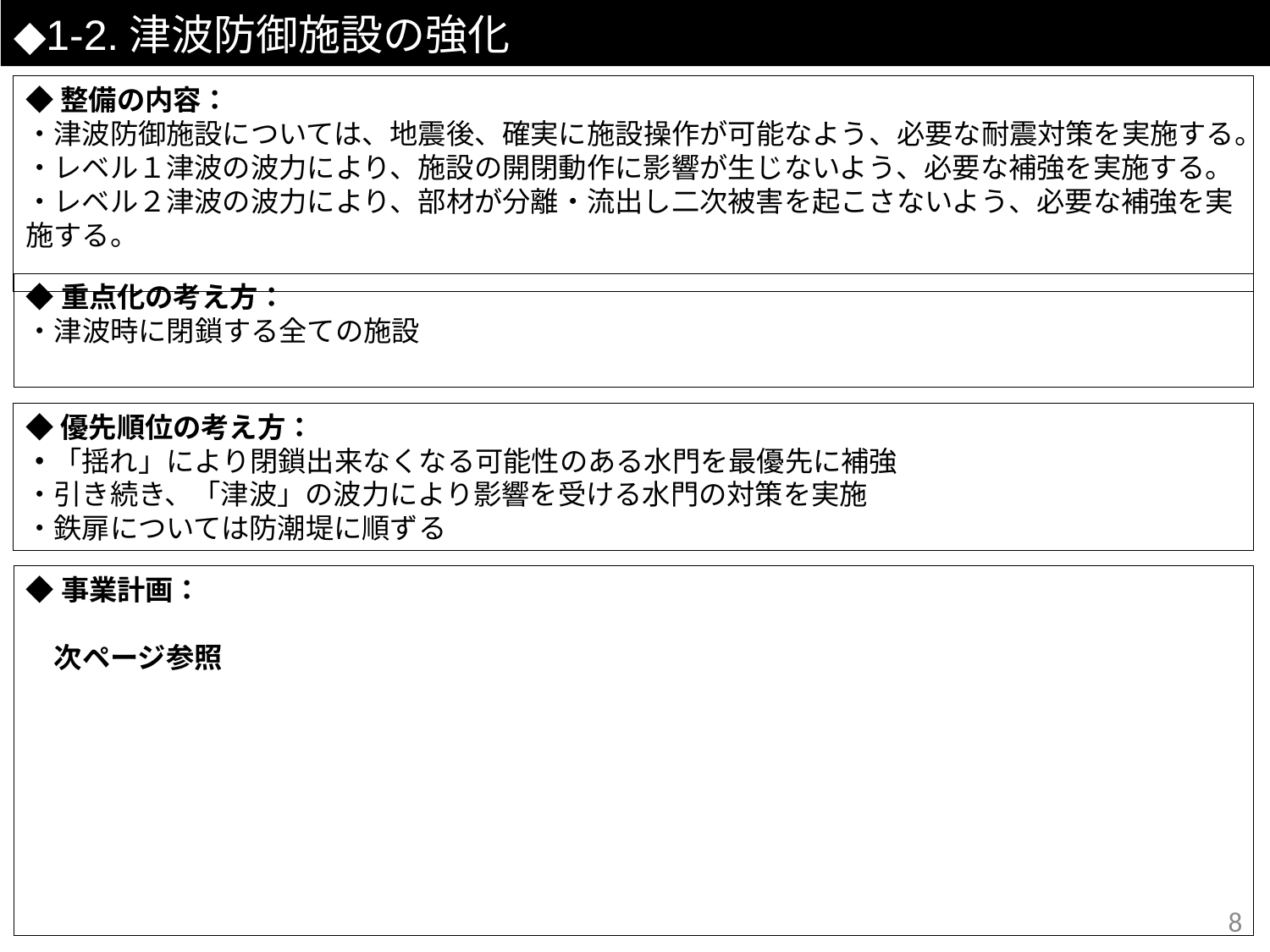

# ◆1-2.津波防御施設の強化
◆整備の内容：
・津波防御施設については、地震後、確実に施設操作が可能なよう、必要な耐震対策を実施する。
・レベル１津波の波力により、施設の開閉動作に影響が生じないよう、必要な補強を実施する。
・レベル２津波の波力により、部材が分離・流出し二次被害を起こさないよう、必要な補強を実施する。

◆重点化の考え方：
・津波時に閉鎖する全ての施設

◆優先順位の考え方：
・「揺れ」により閉鎖出来なくなる可能性のある水門を最優先に補強
・引き続き、「津波」の波力により影響を受ける水門の対策を実施
・鉄扉については防潮堤に順ずる
◆事業計画：

　次ページ参照
8